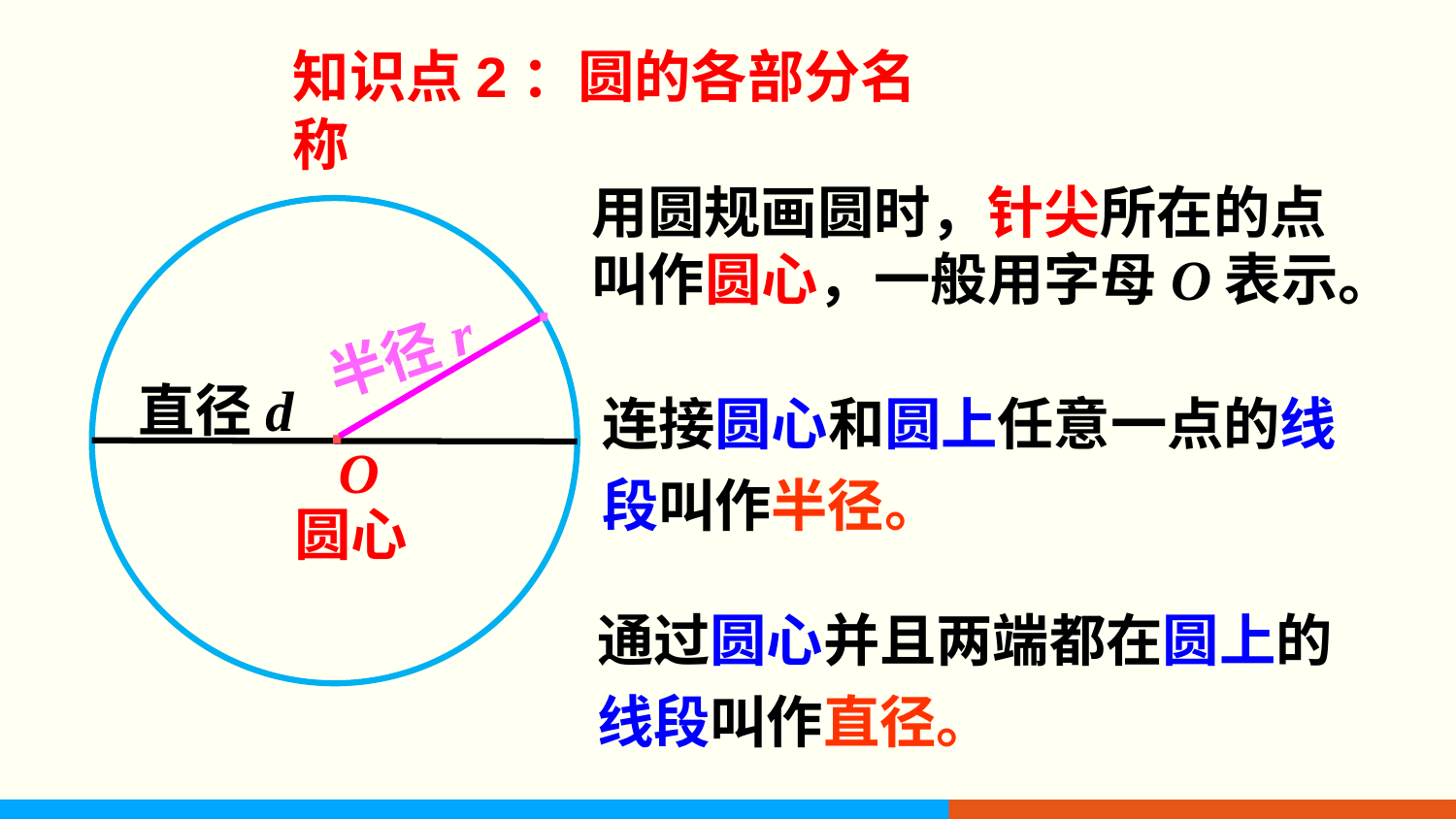

知识点2：圆的各部分名称
用圆规画圆时，针尖所在的点叫作圆心，一般用字母O表示。

·
  半径r

  直径d
连接圆心和圆上任意一点的线段叫作半径。
·
O
圆心
通过圆心并且两端都在圆上的线段叫作直径。